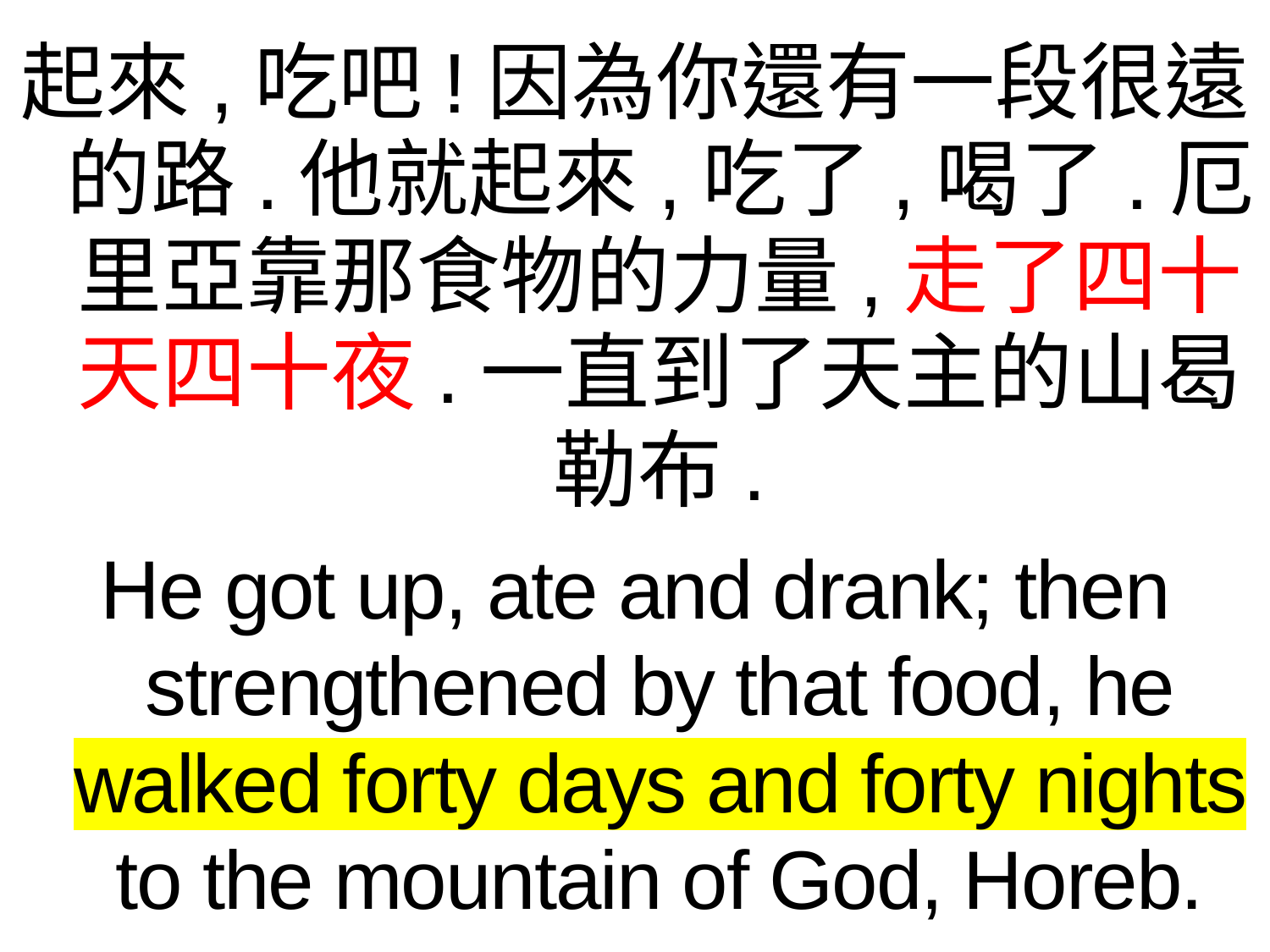

起來,吃吧!因為你還有一段很遠的路.他就起來,吃了,喝了.厄里亞靠那食物的力量,走了四十天四十夜.一直到了天主的山曷勒布.
He got up, ate and drank; then strengthened by that food, he walked forty days and forty nights to the mountain of God, Horeb.